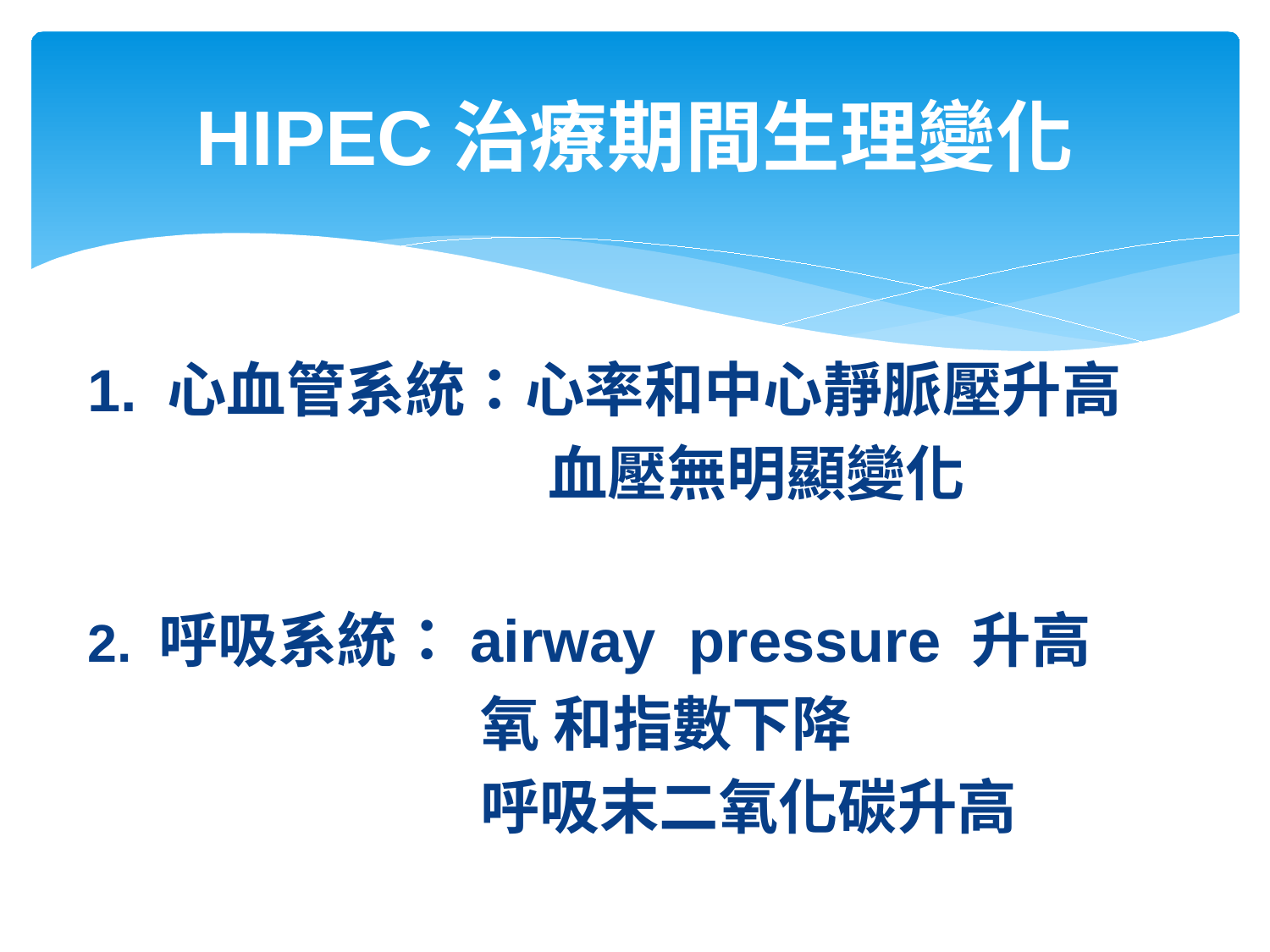

# HIPEC治療期間生理變化
1. 心血管系統：心率和中心靜脈壓升高
                                 血壓無明顯變化

2. 呼吸系統：airway  pressure 升高
                            氧 和指數下降
                            呼吸末二氧化碳升高